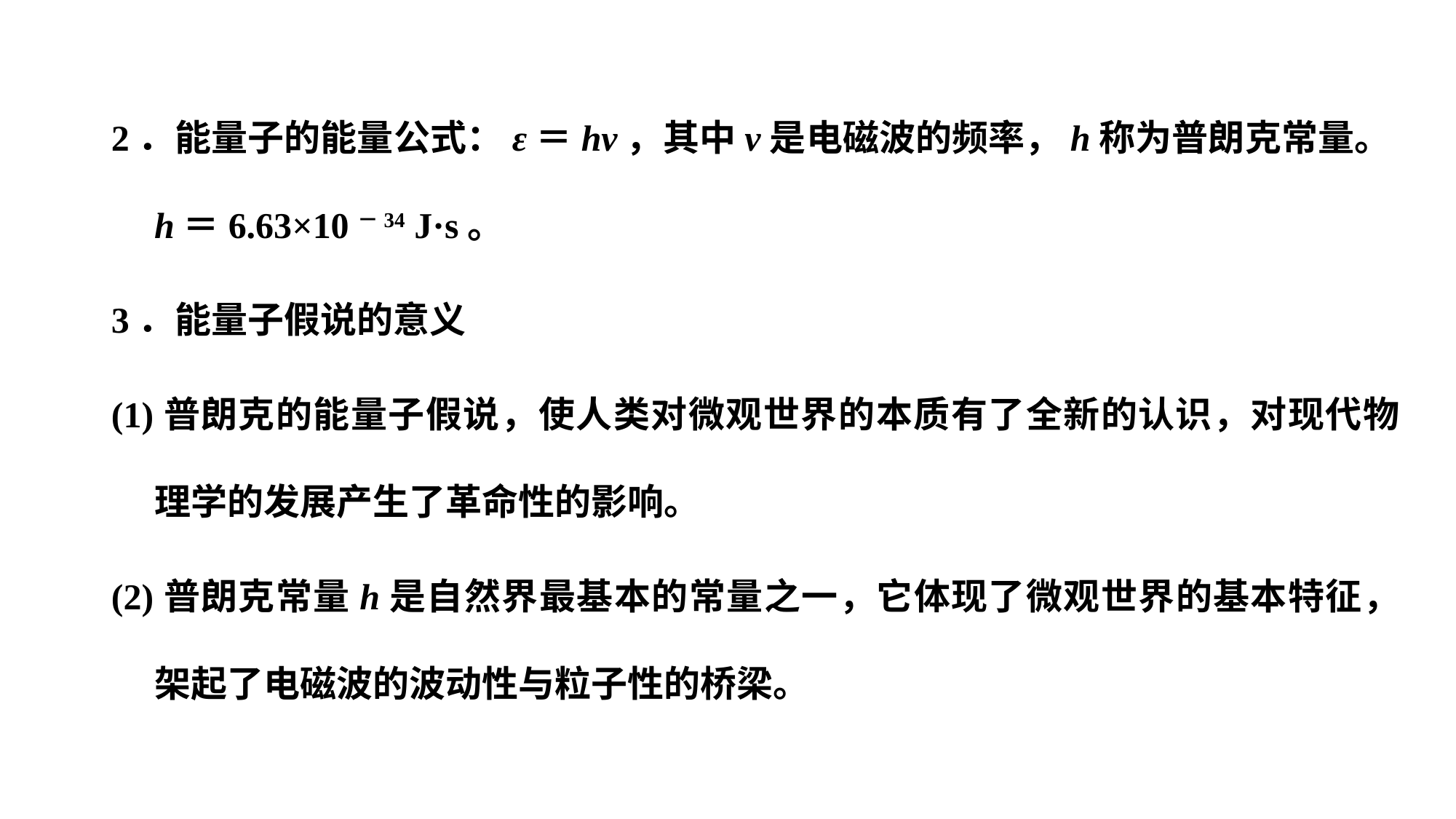

2．能量子的能量公式：ε＝hν，其中ν是电磁波的频率，h称为普朗克常量。h＝6.63×10－34 J·s。
3．能量子假说的意义
(1)普朗克的能量子假说，使人类对微观世界的本质有了全新的认识，对现代物理学的发展产生了革命性的影响。
(2)普朗克常量h是自然界最基本的常量之一，它体现了微观世界的基本特征，架起了电磁波的波动性与粒子性的桥梁。